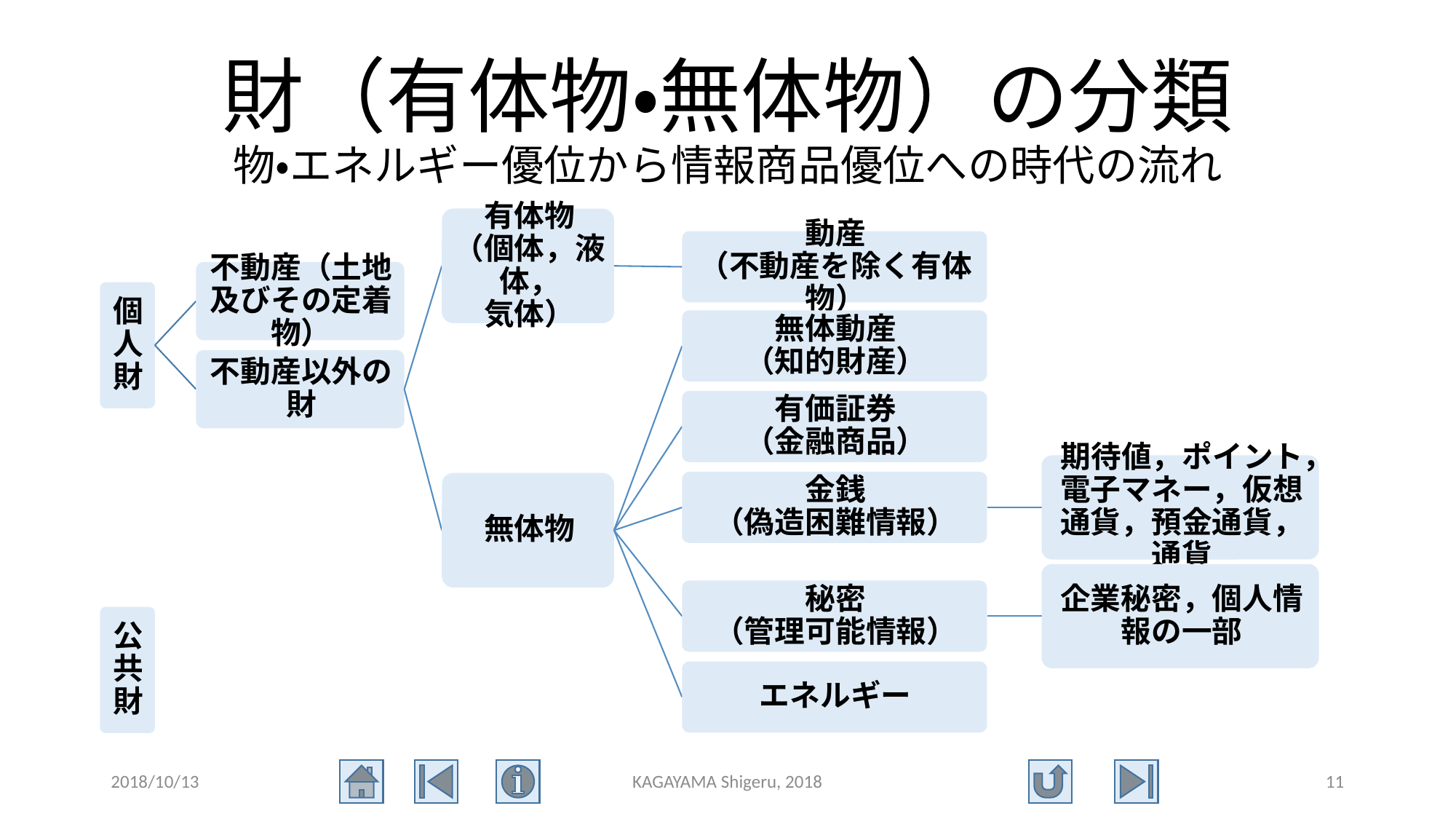

# 財（有体物・無体物）の分類 物・エネルギー優位から情報商品優位への時代の流れ
個人財

不動産（土地及びその定着物）

不動産以外の財

有体物
（個体，液体，
気体）

動産
（不動産を除く有体物）

無体物

無体動産
（知的財産）

有価証券
（金融商品）

金銭
（偽造困難情報）

期待値，ポイント，電子マネー，仮想通貨，預金通貨，通貨

秘密
（管理可能情報）

企業秘密，個人情報の一部

エネルギー
公共財
2018/10/13
KAGAYAMA Shigeru, 2018
11